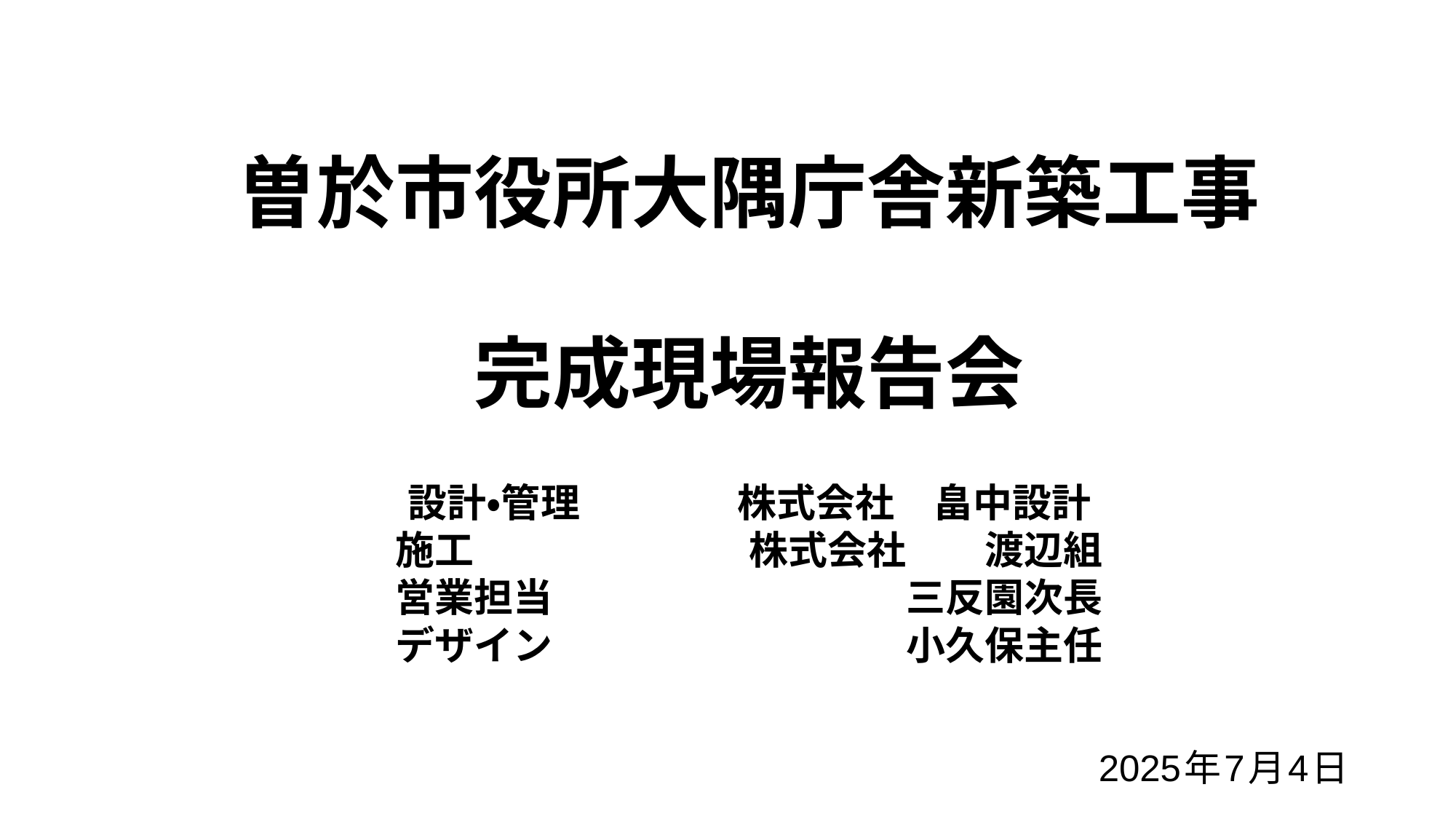

曽於市役所大隅庁舎新築工事

完成現場報告会

設計・管理　　　　株式会社　畠中設計
施工　　　　　　　株式会社　　渡辺組
営業担当　　　　　　　　　三反園次長
デザイン　　　　　　　　　小久保主任

2025年7月4日